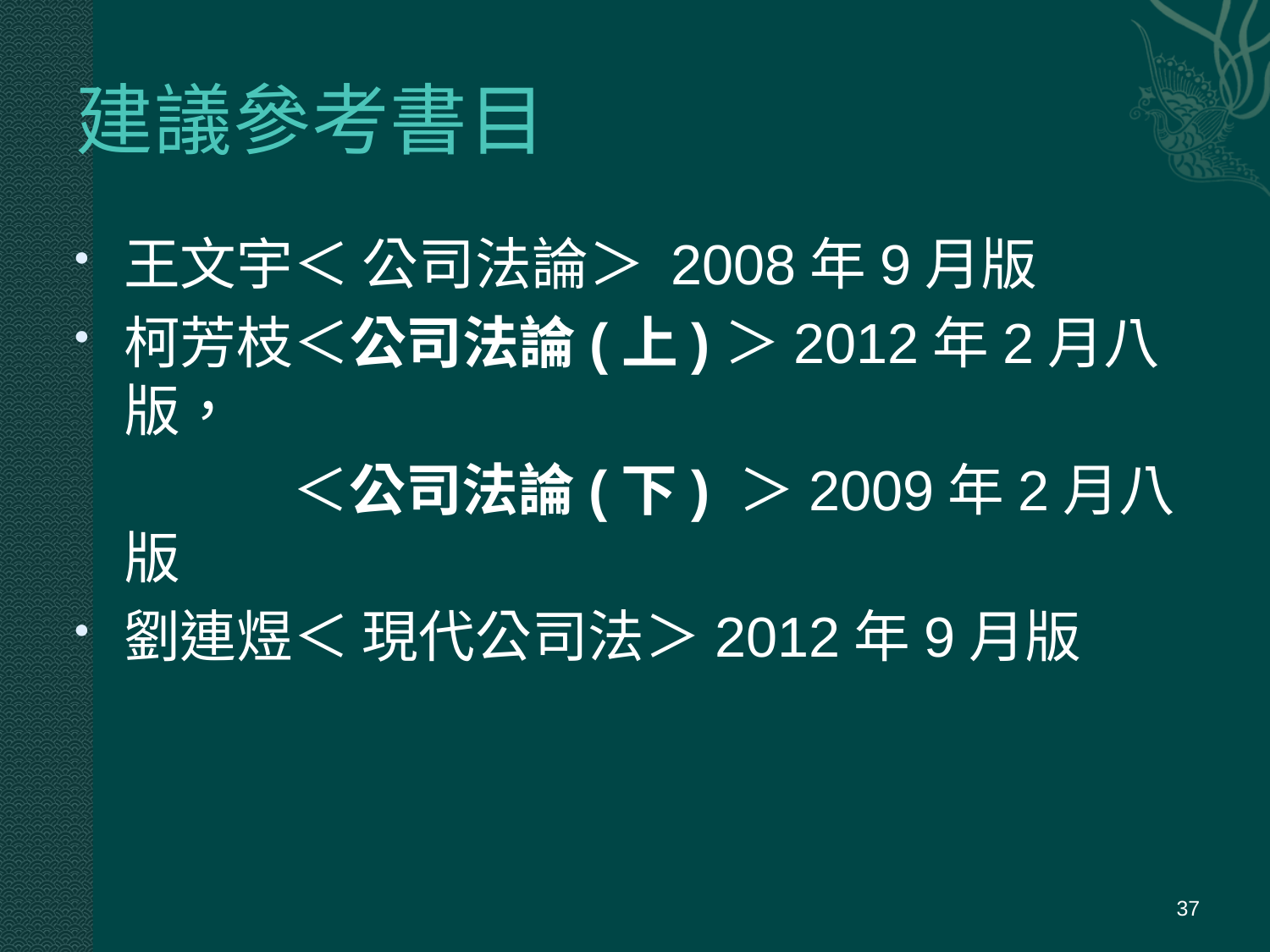

# 建議參考書目
王文宇＜ 公司法論＞ 2008年9月版
柯芳枝＜公司法論(上)＞2012年2月八版，
                ＜公司法論(下) ＞2009年2月八版
劉連煜＜ 現代公司法＞2012年9月版
37